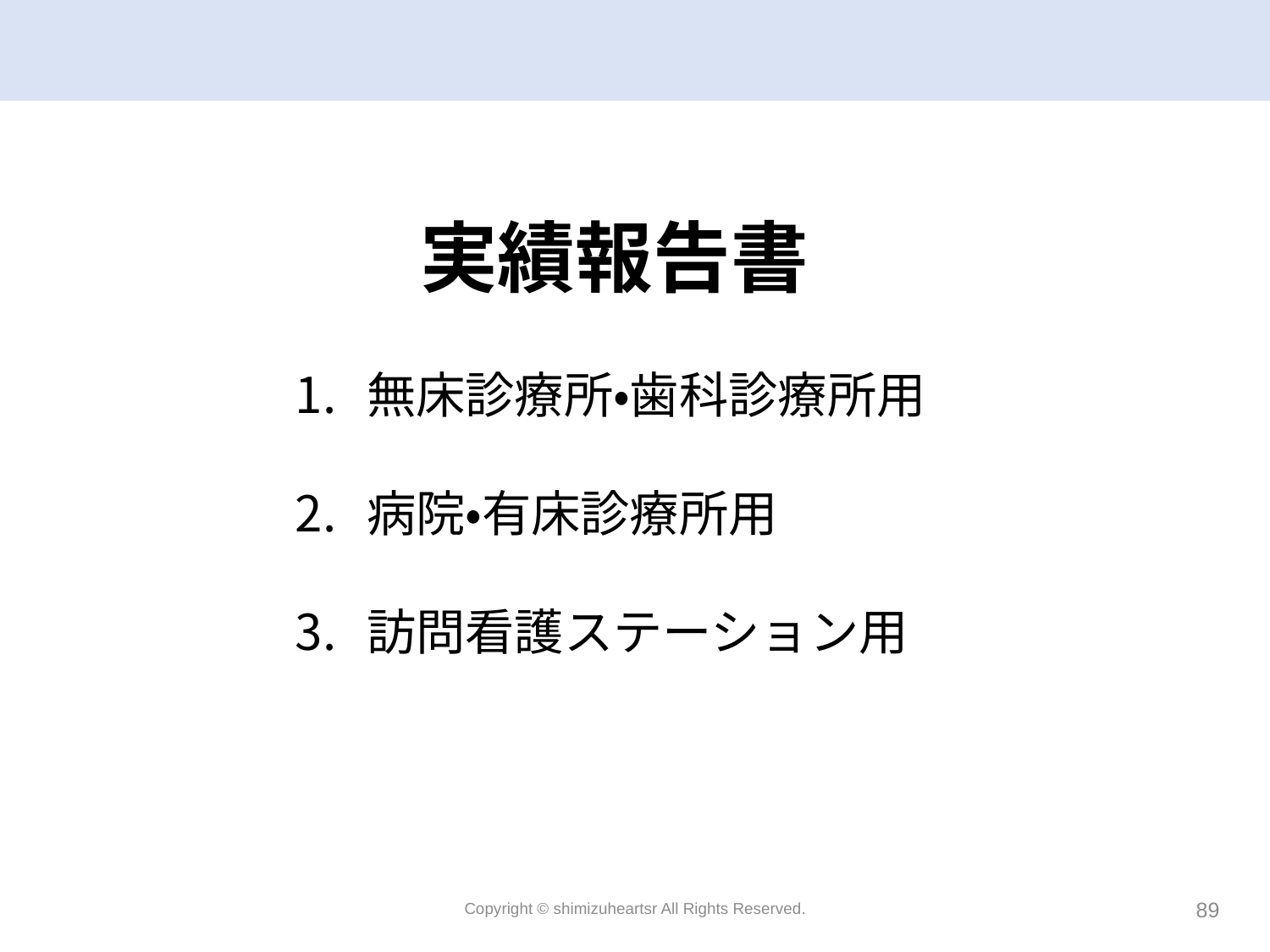

# 実績報告書
無床診療所・歯科診療所用

病院・有床診療所用

訪問看護ステーション用
Copyright © shimizuheartsr All Rights Reserved.
89